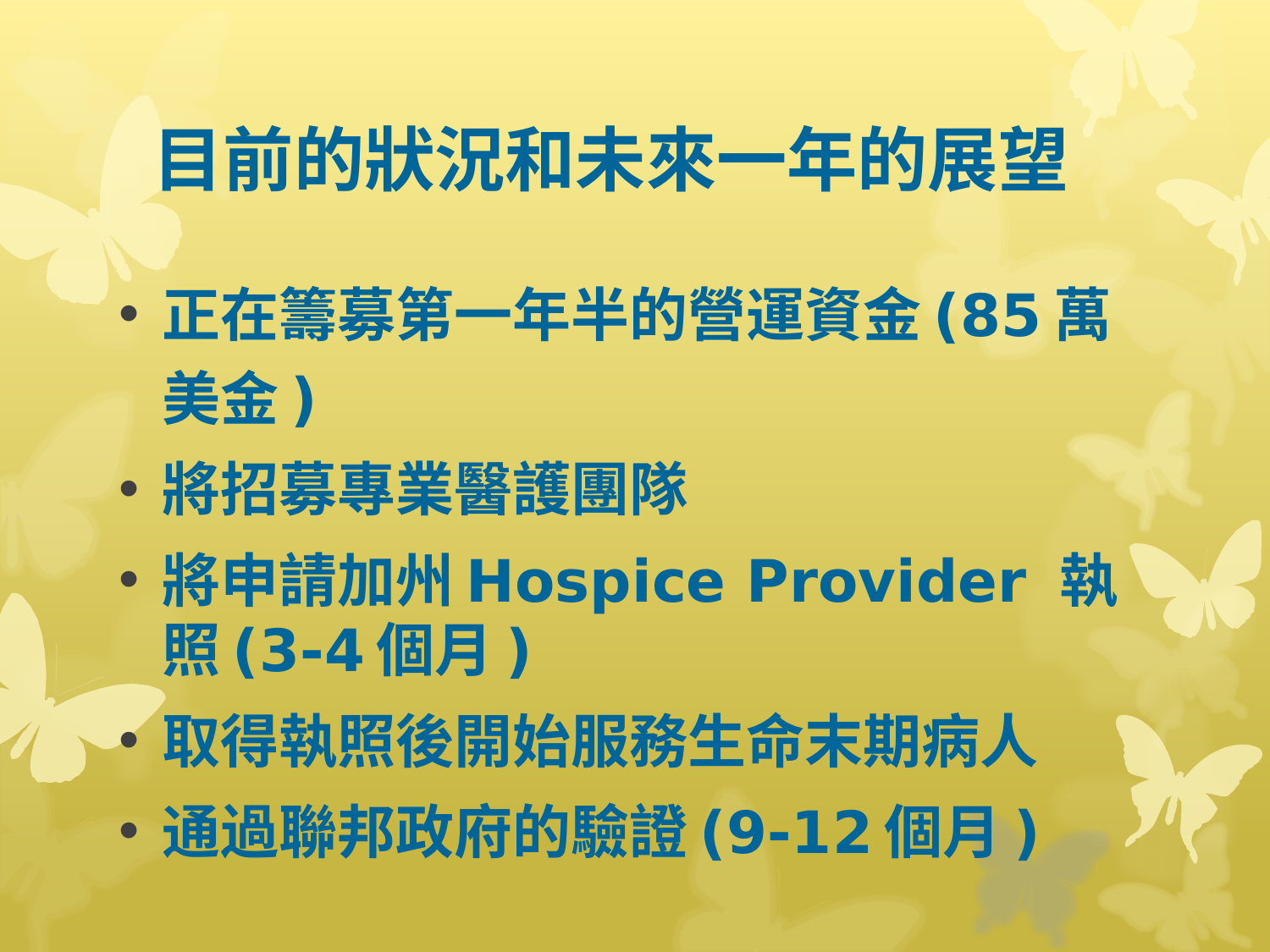

# 目前的狀況和未來一年的展望
正在籌募第一年半的營運資金(85萬美金)
將招募專業醫護團隊
將申請加州Hospice Provider 執照(3-4個月)
取得執照後開始服務生命末期病人
通過聯邦政府的驗證(9-12個月)